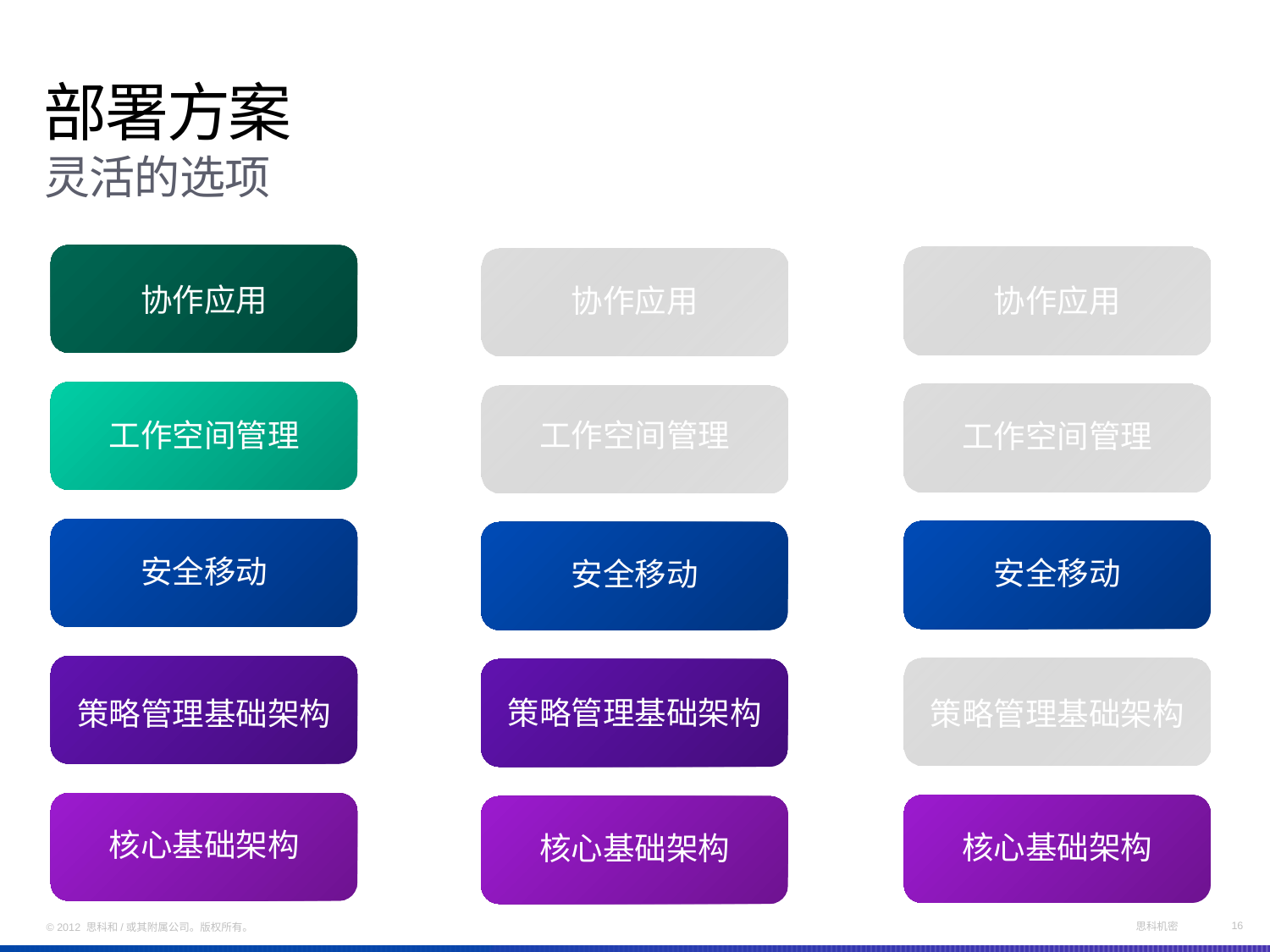

# 部署方案
淡出列表框和文本
对话框
灵活的选项

协作应用

工作空间管理

安全移动

策略管理基础架构

核心基础架构

协作应用

工作空间管理

安全移动

策略管理基础架构

核心基础架构

协作应用

工作空间管理

安全移动

策略管理基础架构

核心基础架构